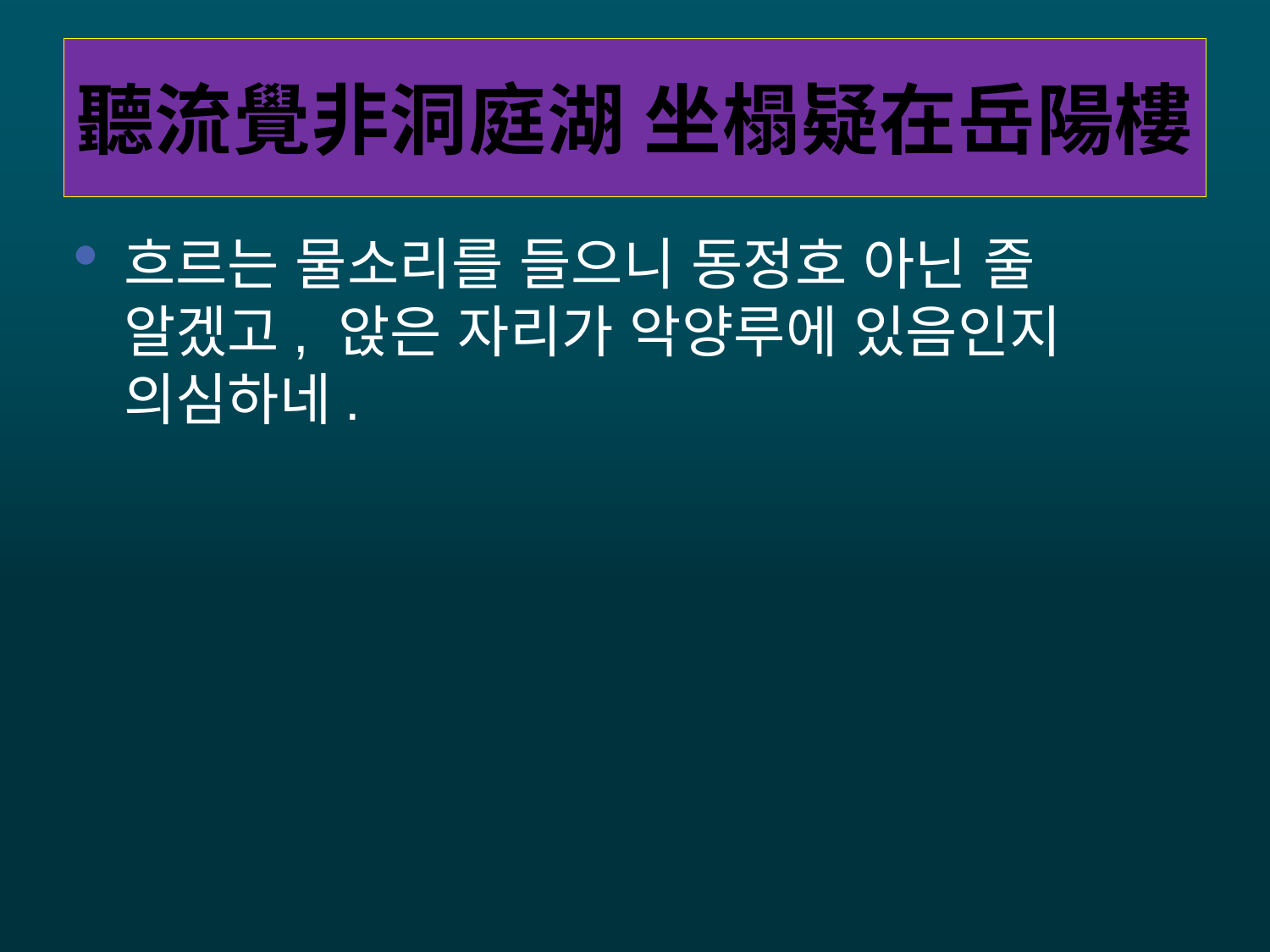

# 聽流覺非洞庭湖 坐榻疑在岳陽樓
흐르는 물소리를 들으니 동정호 아닌 줄 알겠고, 앉은 자리가 악양루에 있음인지 의심하네.